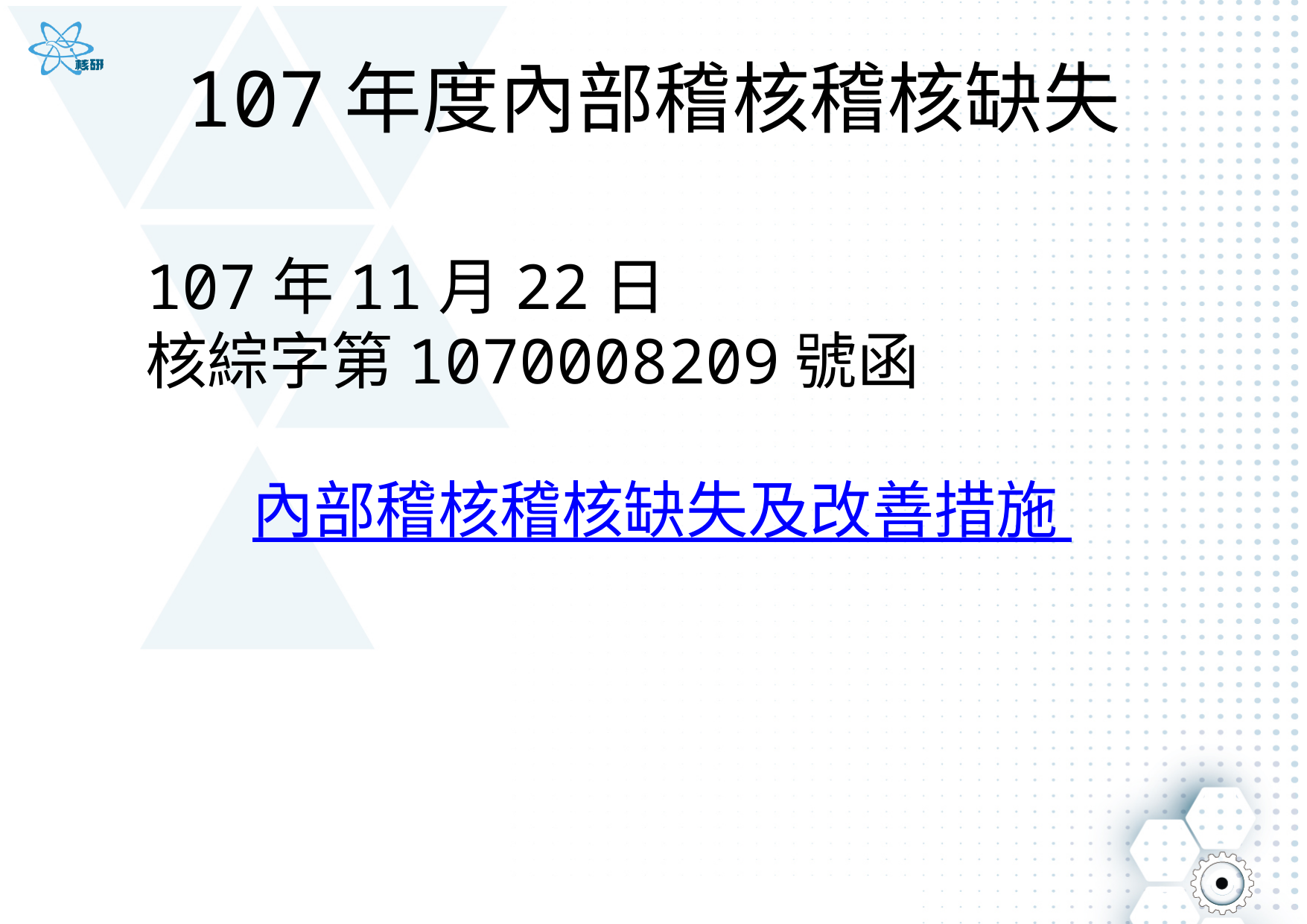

# 107年度內部稽核稽核缺失
107年11月22日
核綜字第1070008209號函

內部稽核稽核缺失及改善措施